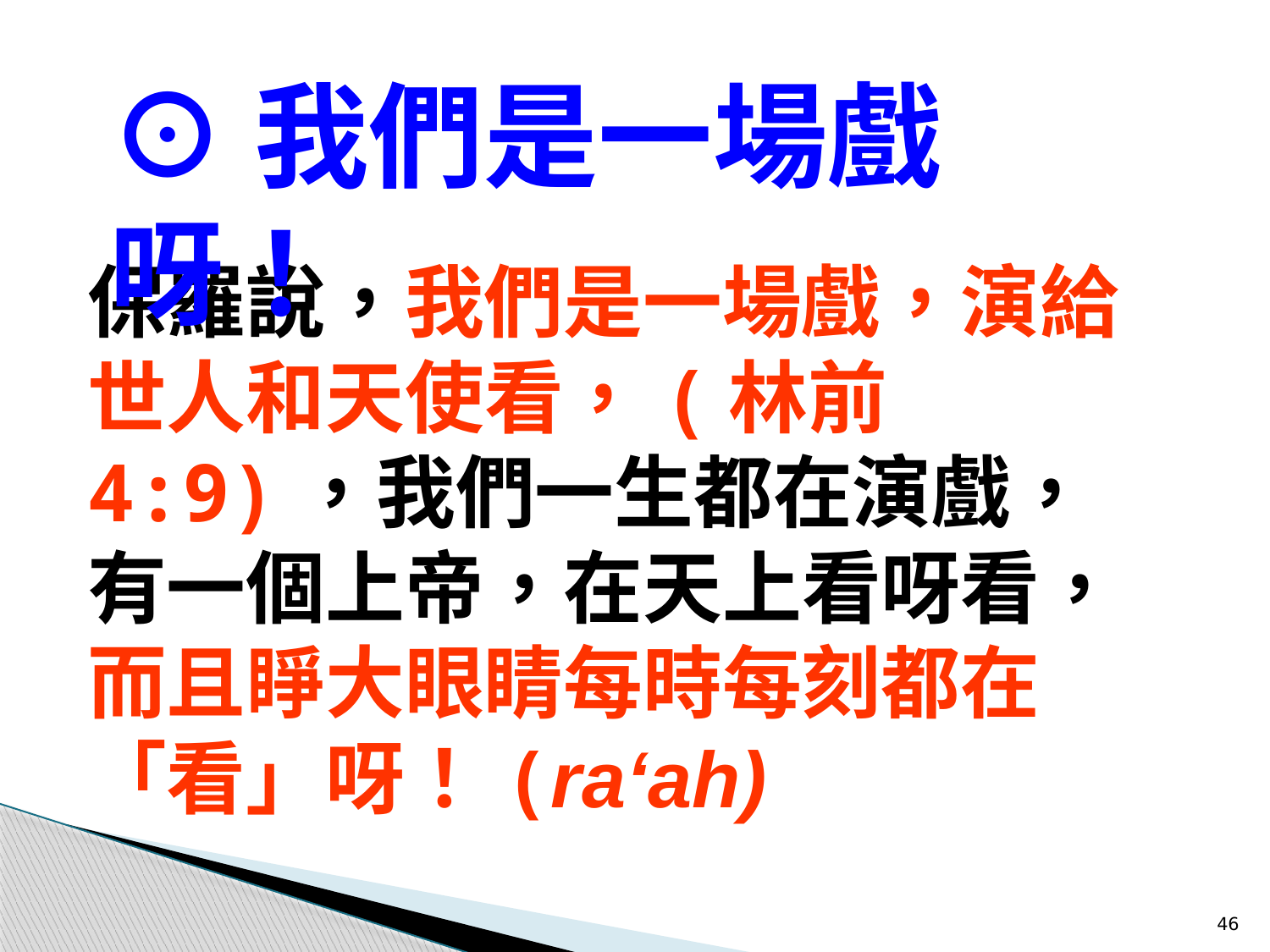

⊙我們是一場戲呀！
保羅說，我們是一場戲，演給世人和天使看，(林前4:9)，我們一生都在演戲，有一個上帝，在天上看呀看，而且睜大眼睛每時每刻都在「看」呀！(ra‘ah)
46